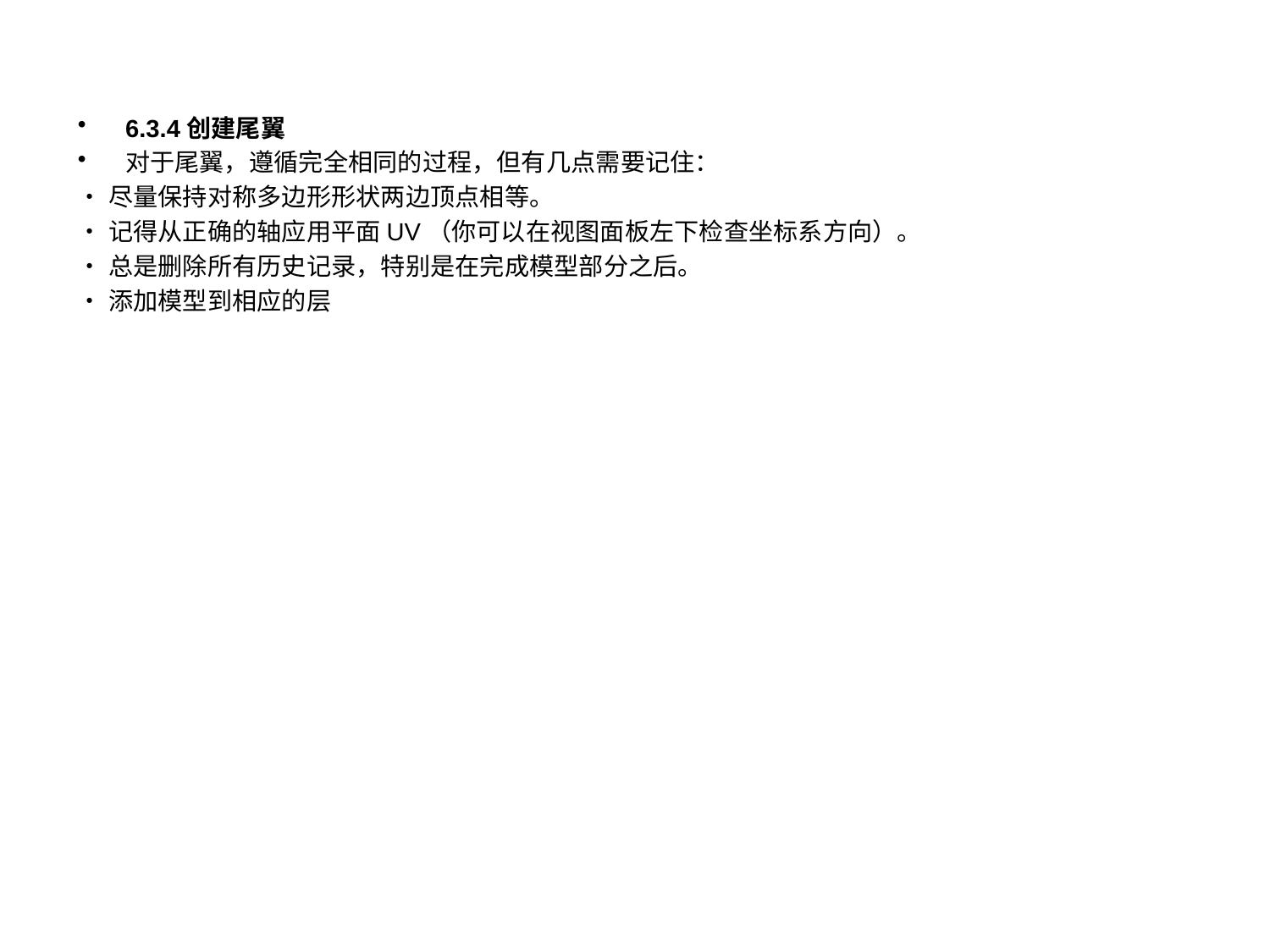

6.3.4创建尾翼
对于尾翼，遵循完全相同的过程，但有几点需要记住：
•尽量保持对称多边形形状两边顶点相等。
•记得从正确的轴应用平面UV（你可以在视图面板左下检查坐标系方向）。
•总是删除所有历史记录，特别是在完成模型部分之后。
•添加模型到相应的层